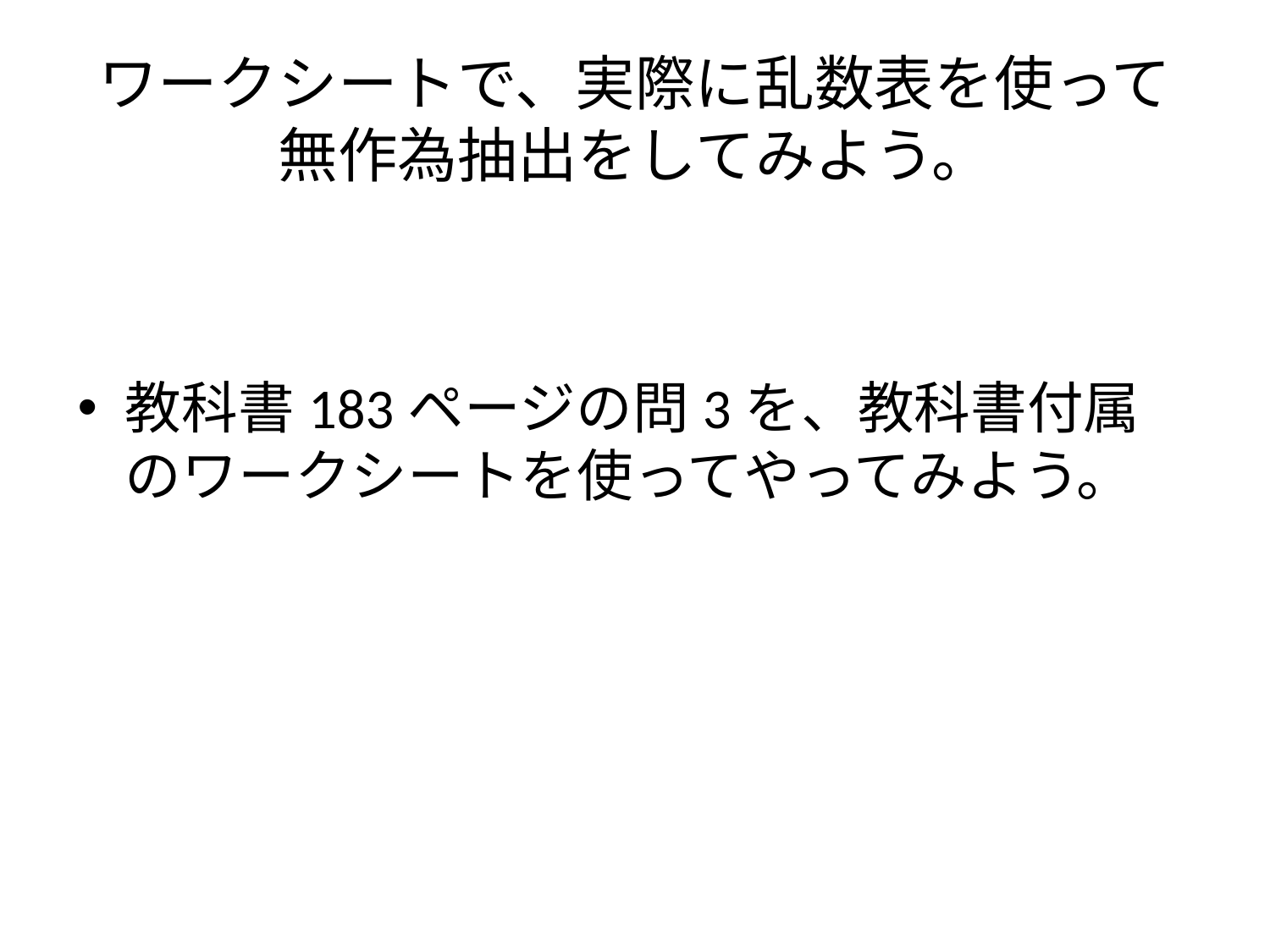

# ワークシートで、実際に乱数表を使って無作為抽出をしてみよう。
教科書183ページの問3を、教科書付属のワークシートを使ってやってみよう。